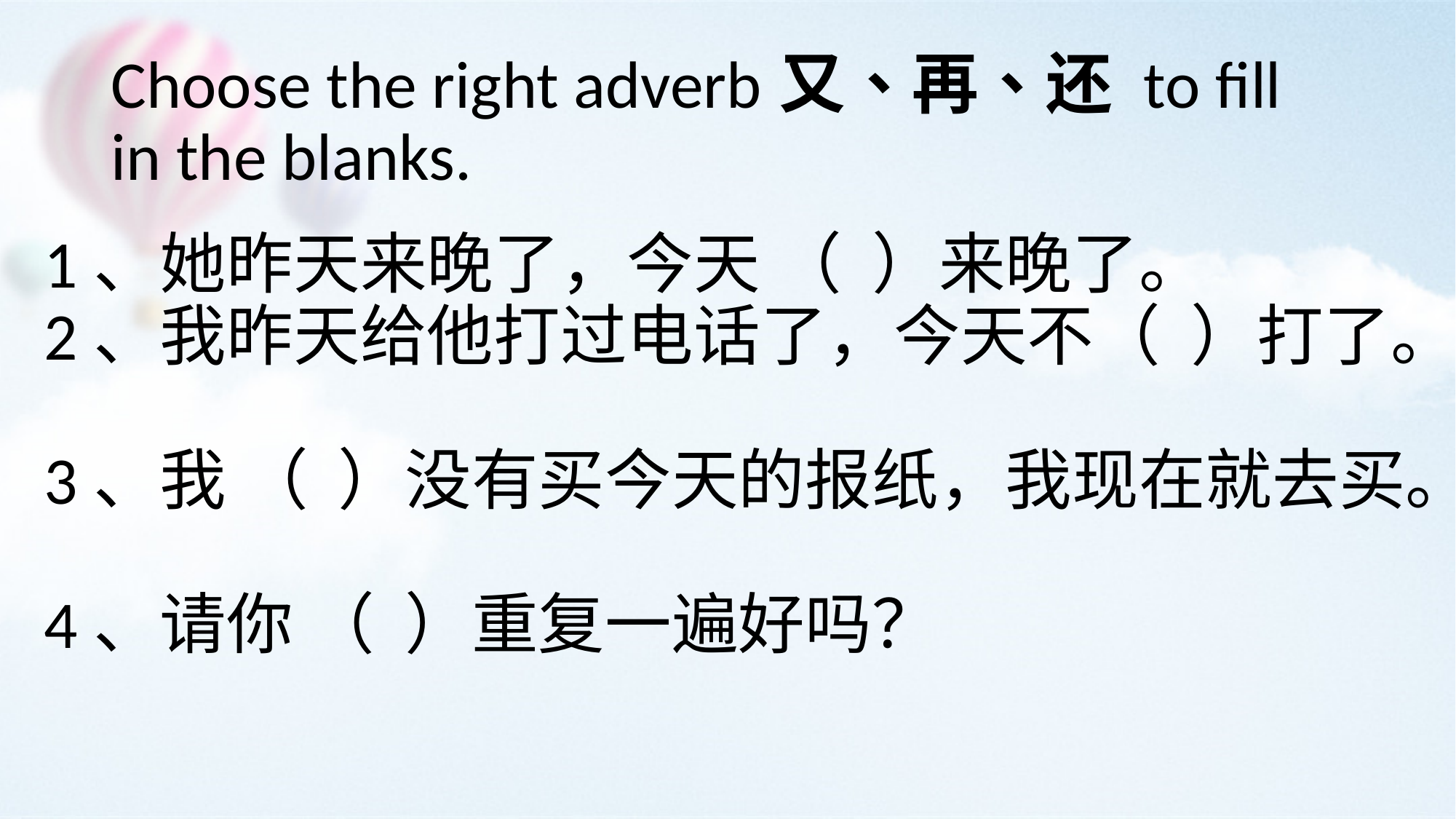

# Choose the right adverb又、再、还 to fill in the blanks.
1、她昨天来晚了，今天 （  ）来晚了。
2、我昨天给他打过电话了，今天不（  ）打了。
3、我 （  ）没有买今天的报纸，我现在就去买。
4、请你 （  ）重复一遍好吗？